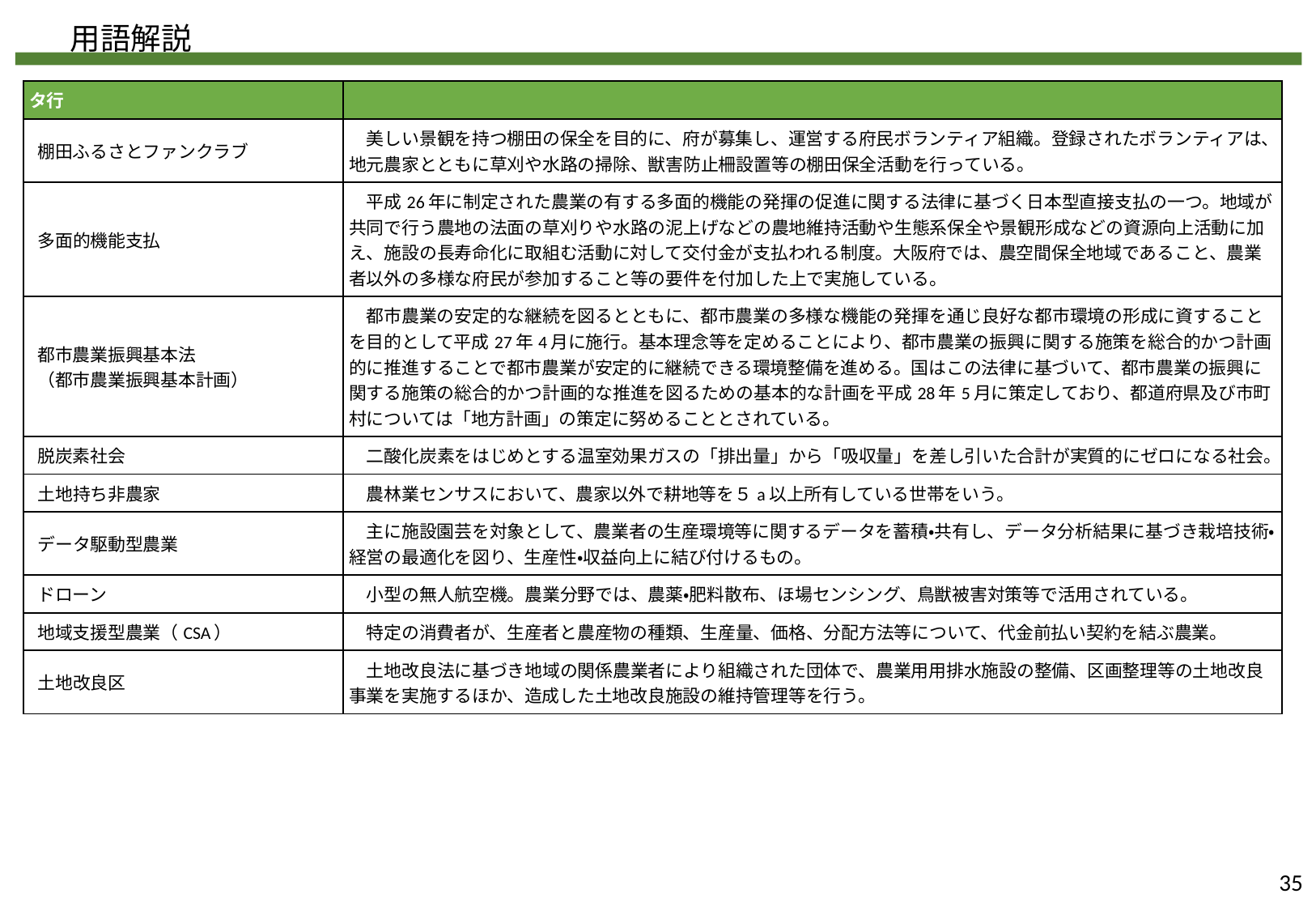

用語解説

| タ行 |  |
| --- | --- |
| 棚田ふるさとファンクラブ | 美しい景観を持つ棚田の保全を目的に、府が募集し、運営する府民ボランティア組織。登録されたボランティアは、地元農家とともに草刈や水路の掃除、獣害防止柵設置等の棚田保全活動を行っている。 |
| 多面的機能支払 | 平成26年に制定された農業の有する多面的機能の発揮の促進に関する法律に基づく日本型直接支払の一つ。地域が共同で行う農地の法面の草刈りや水路の泥上げなどの農地維持活動や生態系保全や景観形成などの資源向上活動に加え、施設の長寿命化に取組む活動に対して交付金が支払われる制度。大阪府では、農空間保全地域であること、農業者以外の多様な府民が参加すること等の要件を付加した上で実施している。 |
| 都市農業振興基本法 （都市農業振興基本計画） | 都市農業の安定的な継続を図るとともに、都市農業の多様な機能の発揮を通じ良好な都市環境の形成に資することを目的として平成27年4月に施行。基本理念等を定めることにより、都市農業の振興に関する施策を総合的かつ計画的に推進することで都市農業が安定的に継続できる環境整備を進める。国はこの法律に基づいて、都市農業の振興に関する施策の総合的かつ計画的な推進を図るための基本的な計画を平成28年5月に策定しており、都道府県及び市町村については「地方計画」の策定に努めることとされている。 |
| 脱炭素社会 | 二酸化炭素をはじめとする温室効果ガスの「排出量」から「吸収量」を差し引いた合計が実質的にゼロになる社会。 |
| 土地持ち非農家 | 農林業センサスにおいて、農家以外で耕地等を５a以上所有している世帯をいう。 |
| データ駆動型農業 | 主に施設園芸を対象として、農業者の生産環境等に関するデータを蓄積・共有し、データ分析結果に基づき栽培技術・経営の最適化を図り、生産性・収益向上に結び付けるもの。 |
| ドローン | 小型の無人航空機。農業分野では、農薬・肥料散布、ほ場センシング、鳥獣被害対策等で活用されている。 |
| 地域支援型農業（CSA） | 特定の消費者が、生産者と農産物の種類、生産量、価格、分配方法等について、代金前払い契約を結ぶ農業。 |
| 土地改良区 | 土地改良法に基づき地域の関係農業者により組織された団体で、農業用用排水施設の整備、区画整理等の土地改良事業を実施するほか、造成した土地改良施設の維持管理等を行う。 |

35